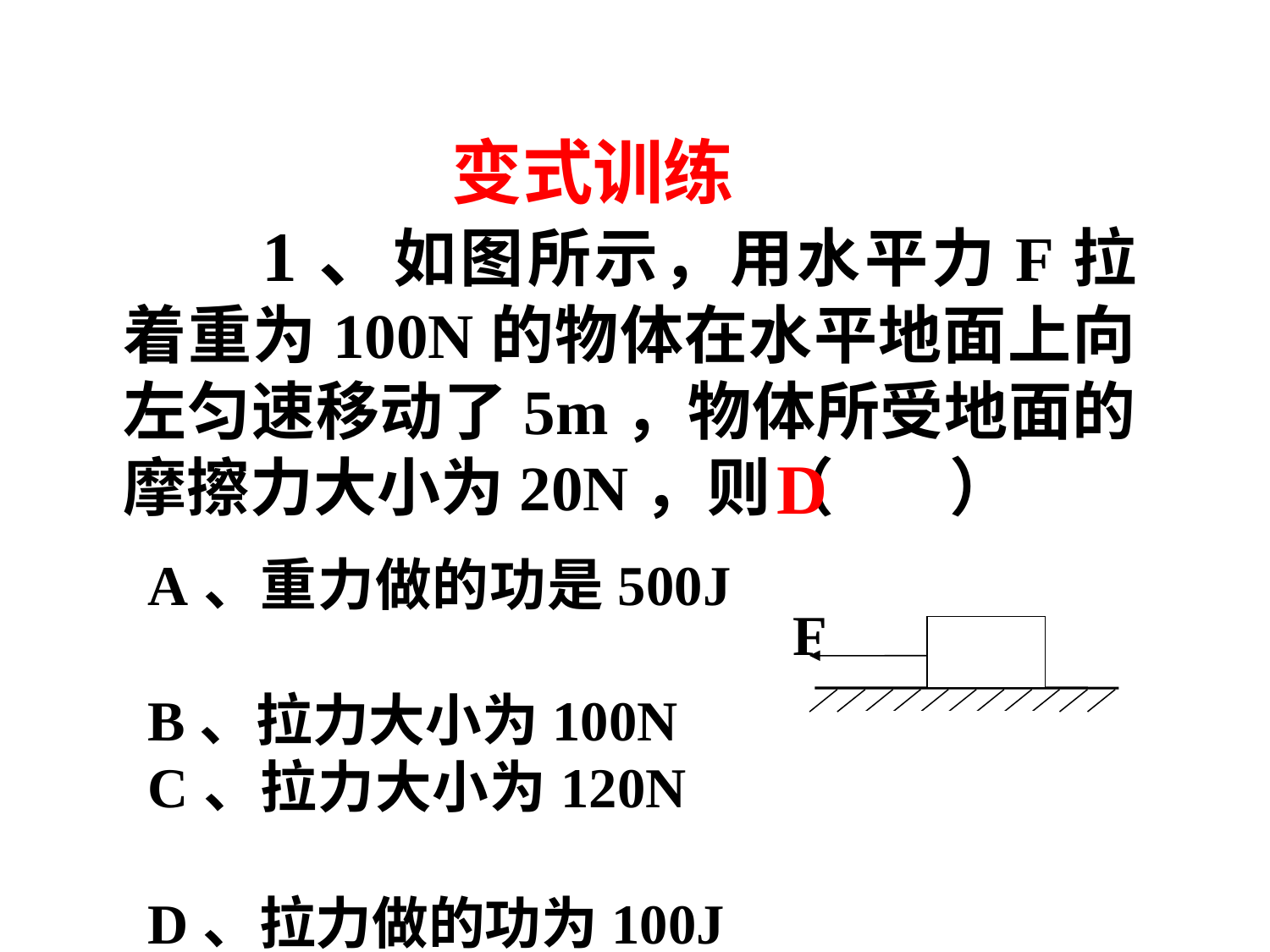

变式训练
   	1、如图所示，用水平力F拉着重为100N的物体在水平地面上向左匀速移动了5m，物体所受地面的摩擦力大小为20N，则（        ）
D
A、重力做的功是500J
B、拉力大小为100N
C、拉力大小为120N
D、拉力做的功为100J

F